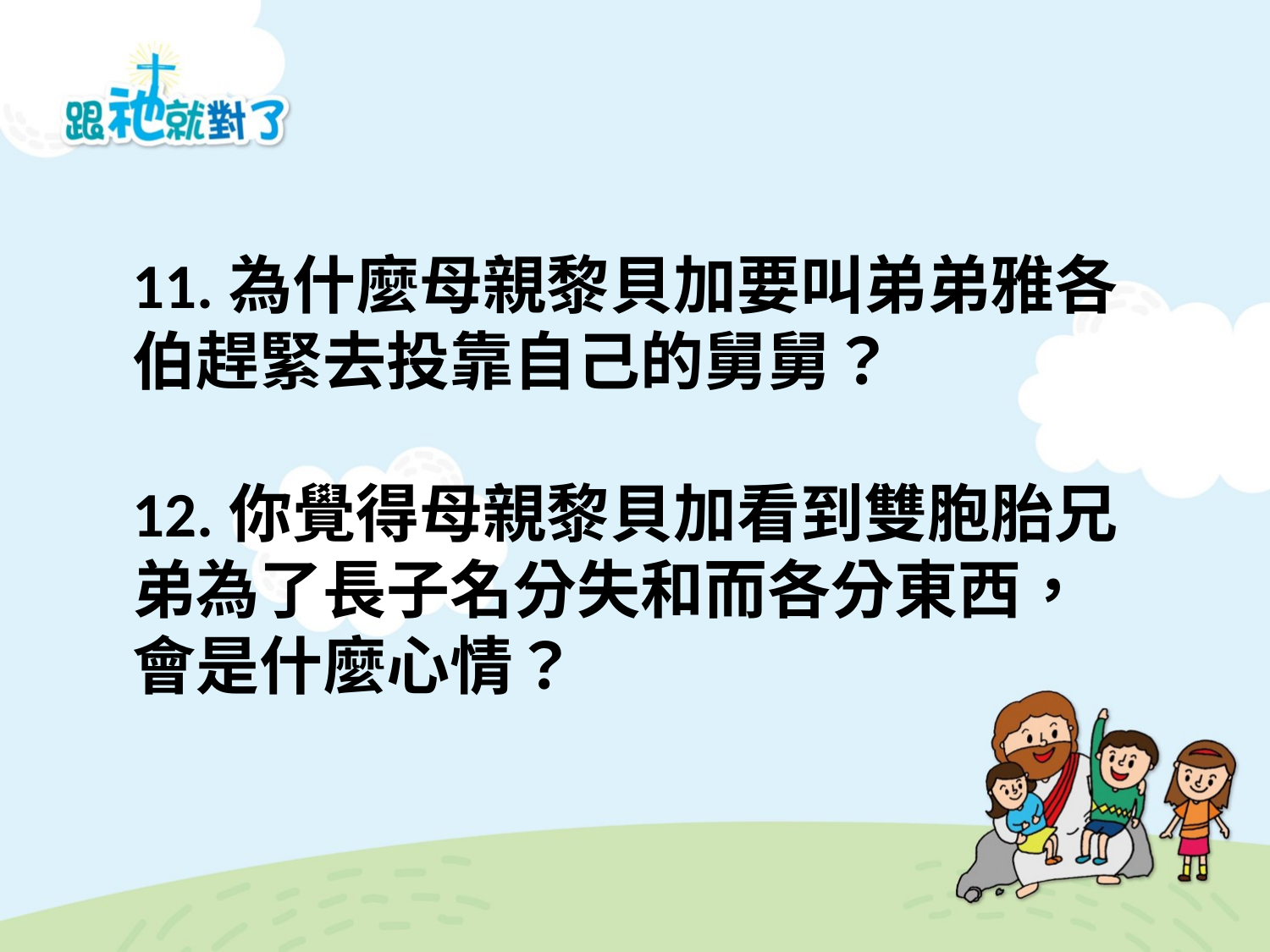

11.為什麼母親黎貝加要叫弟弟雅各伯趕緊去投靠自己的舅舅？

12.你覺得母親黎貝加看到雙胞胎兄弟為了長子名分失和而各分東西，會是什麼心情？